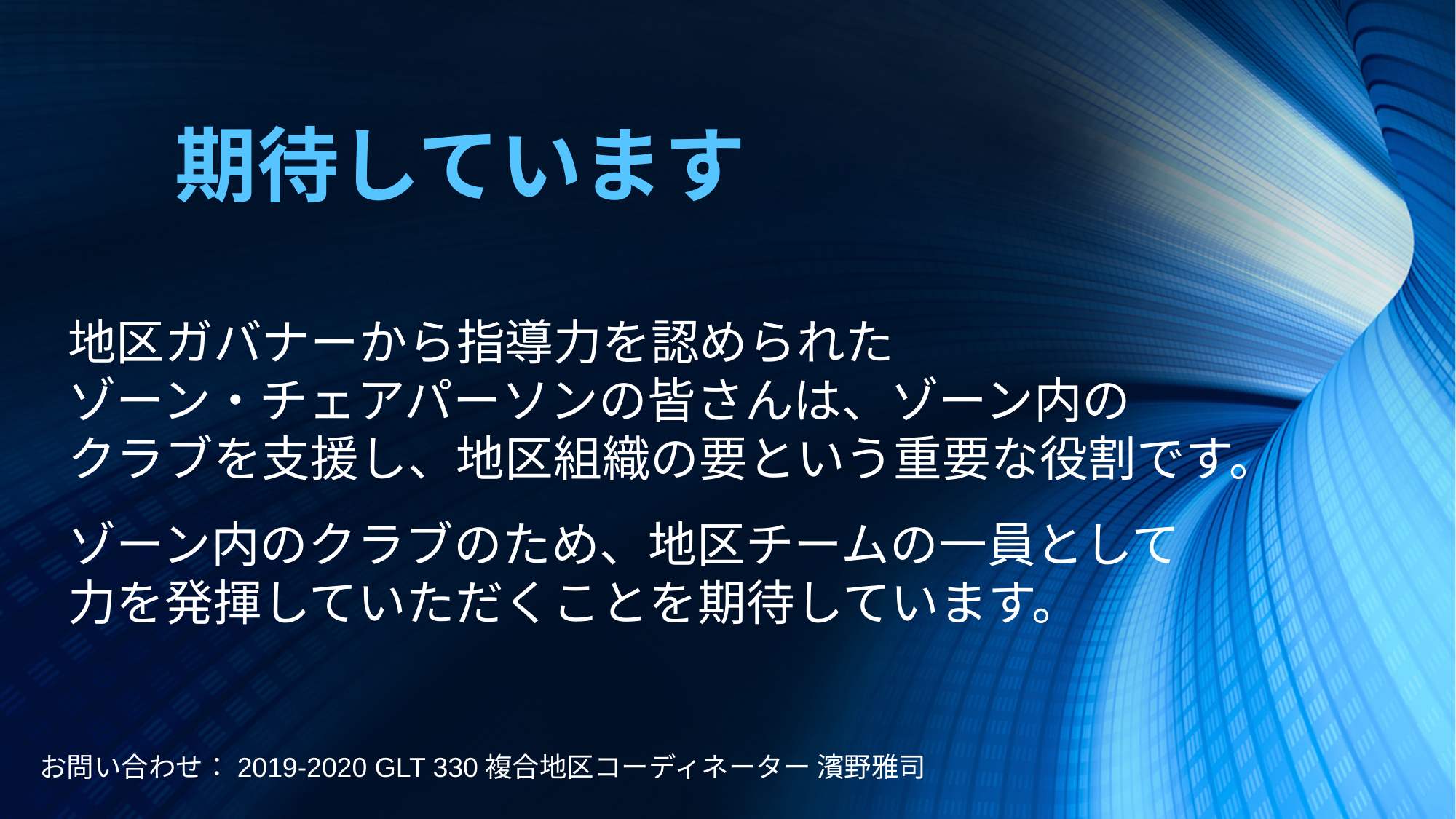

期待しています
地区ガバナーから指導力を認められた
ゾーン・チェアパーソンの皆さんは、ゾーン内の
クラブを支援し、地区組織の要という重要な役割です。
ゾーン内のクラブのため、地区チームの一員として
力を発揮していただくことを期待しています。
お問い合わせ：2019-2020 GLT 330複合地区コーディネーター 濱野雅司